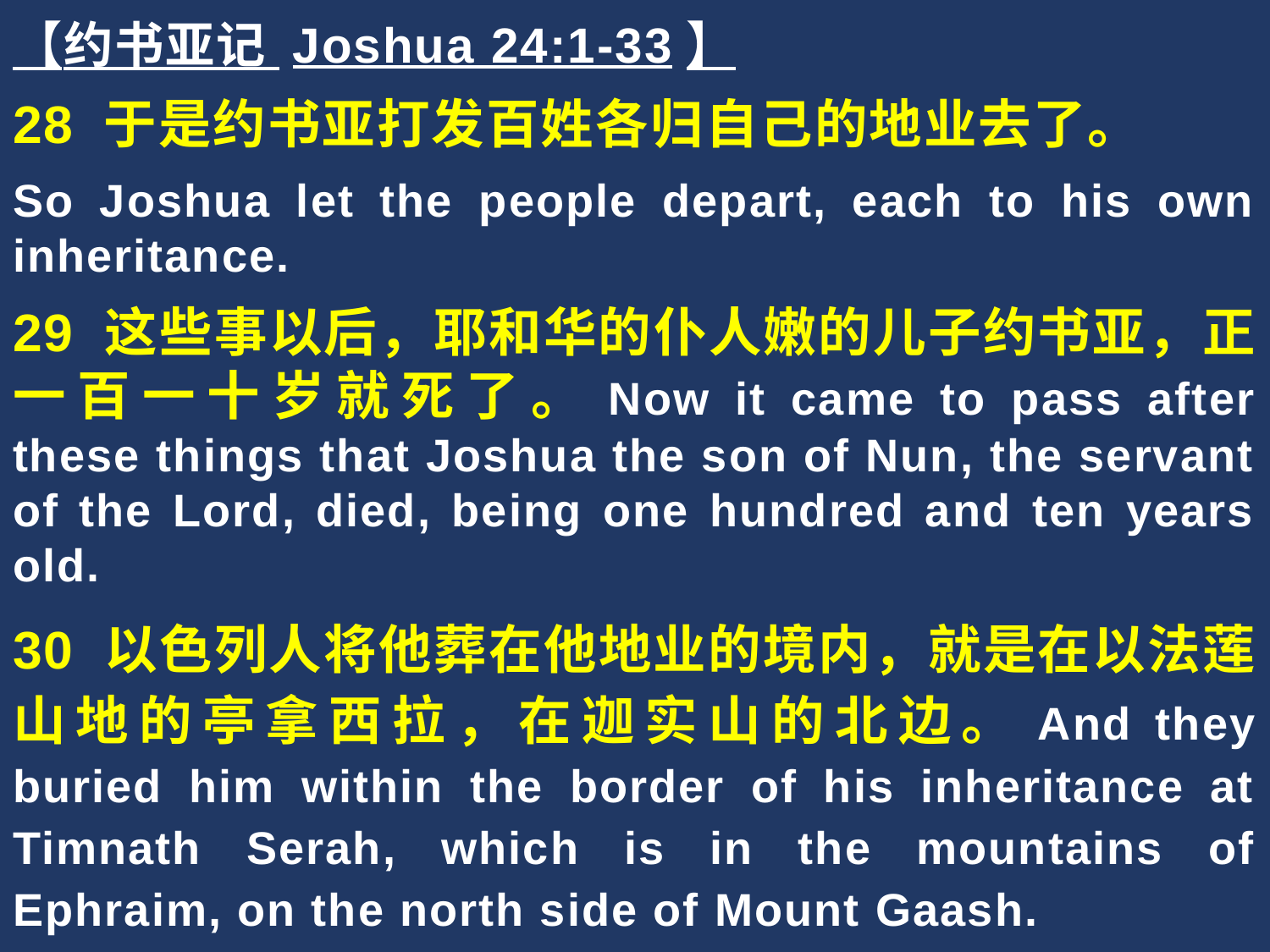

【约书亚记 Joshua 24:1-33】
28 于是约书亚打发百姓各归自己的地业去了。
So Joshua let the people depart, each to his own inheritance.
29 这些事以后，耶和华的仆人嫩的儿子约书亚，正一百一十岁就死了。Now it came to pass after these things that Joshua the son of Nun, the servant of the Lord, died, being one hundred and ten years old.
30 以色列人将他葬在他地业的境内，就是在以法莲山地的亭拿西拉，在迦实山的北边。And they buried him within the border of his inheritance at Timnath Serah, which is in the mountains of Ephraim, on the north side of Mount Gaash.